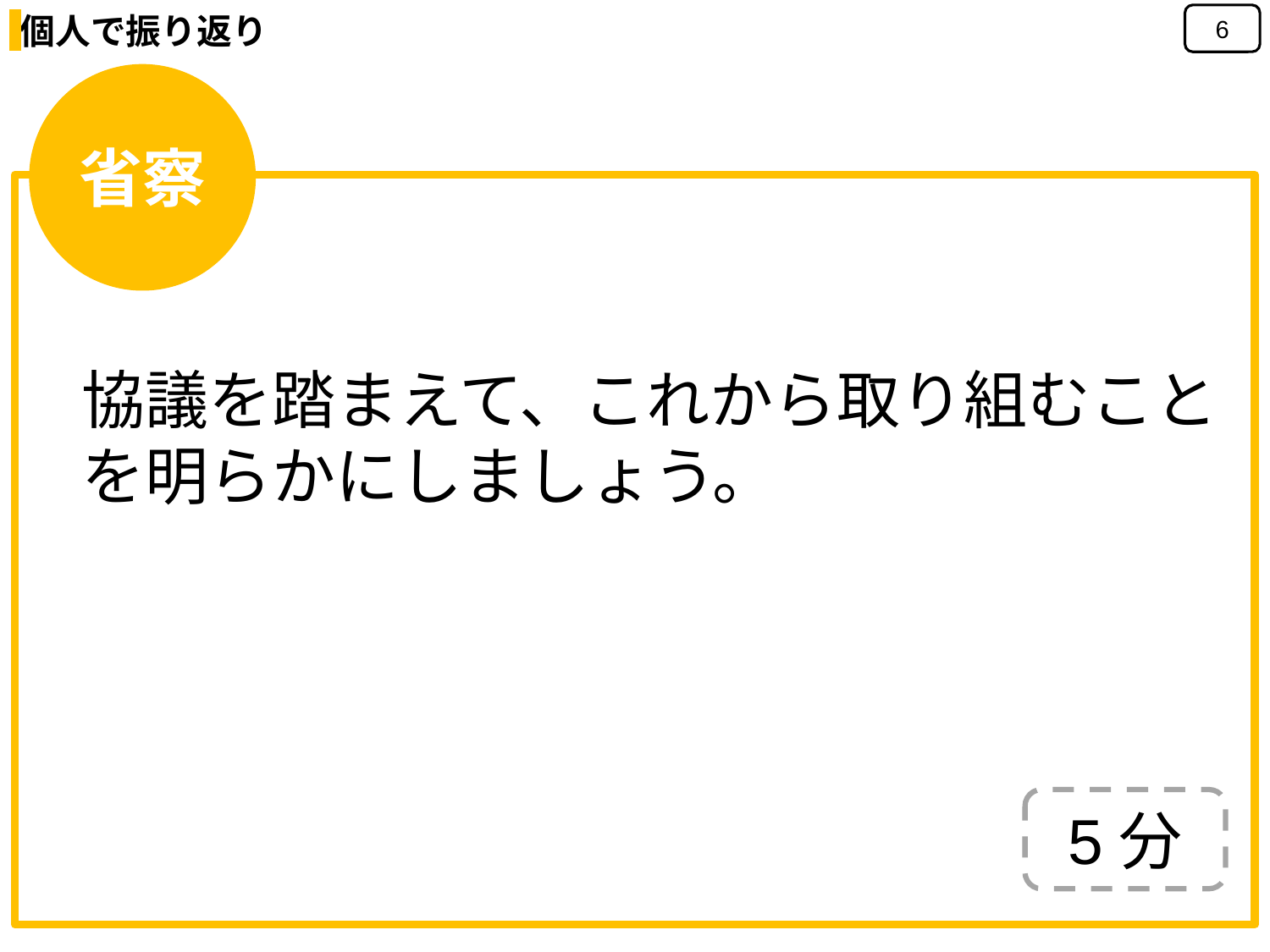

個人で振り返り
6

省察

協議を踏まえて、これから取り組むことを明らかにしましょう。
5分